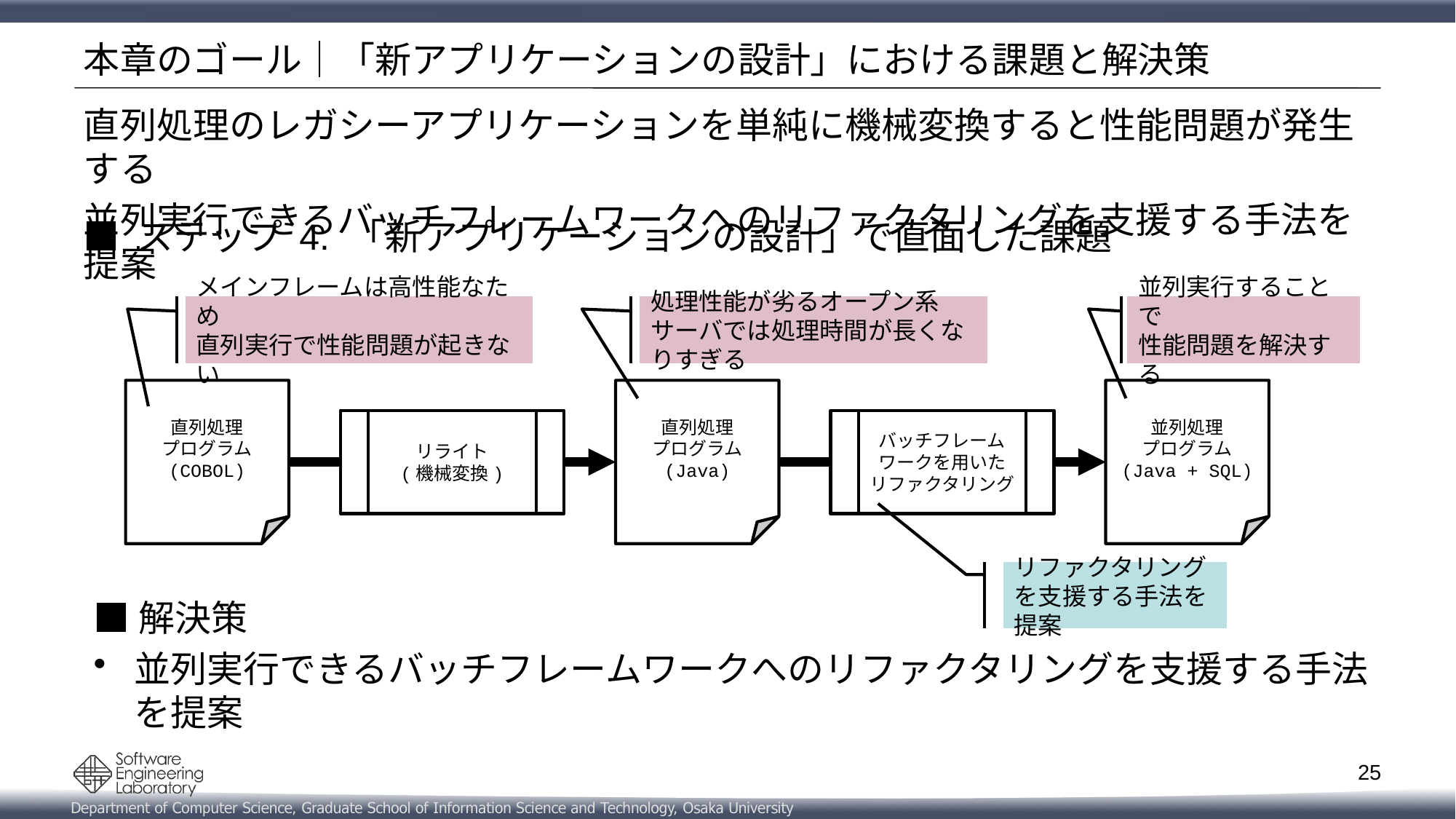

# 本章のゴール｜「新アプリケーションの設計」における課題と解決策
直列処理のレガシーアプリケーションを単純に機械変換すると性能問題が発生する
並列実行できるバッチフレームワークへのリファクタリングを支援する手法を提案
■ ステップ 4. 「新アプリケーションの設計」で直面した課題
メインフレームは高性能なため
直列実行で性能問題が起きない
処理性能が劣るオープン系サーバでは処理時間が長くなりすぎる
並列実行することで
性能問題を解決する
直列処理
プログラム
(COBOL)
直列処理
プログラム
(Java)
並列処理
プログラム
(Java + SQL)
リライト
(機械変換)
バッチフレームワークを用いた
リファクタリング
リファクタリングを支援する手法を提案
■解決策
並列実行できるバッチフレームワークへのリファクタリングを支援する手法を提案
25